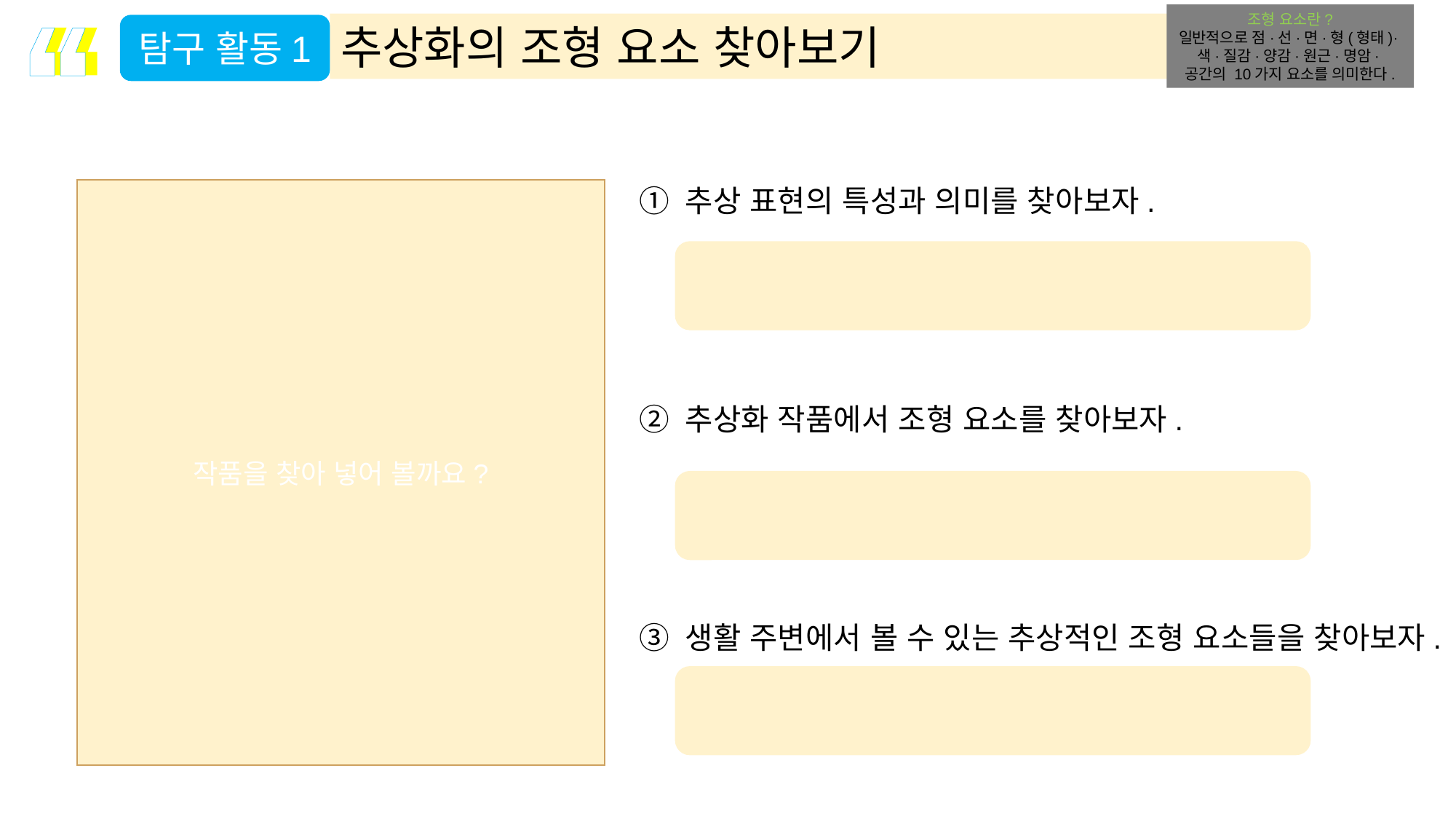

“
“
조형 요소란?
일반적으로 점·선·면·형(형태)·색·질감·양감·원근·명암·공간의 10가지 요소를 의미한다.
추상화의 조형 요소 찾아보기
탐구 활동1
① 추상 표현의 특성과 의미를 찾아보자.

② 추상화 작품에서 조형 요소를 찾아보자.

③ 생활 주변에서 볼 수 있는 추상적인 조형 요소들을 찾아보자.
작품을 찾아 넣어 볼까요?